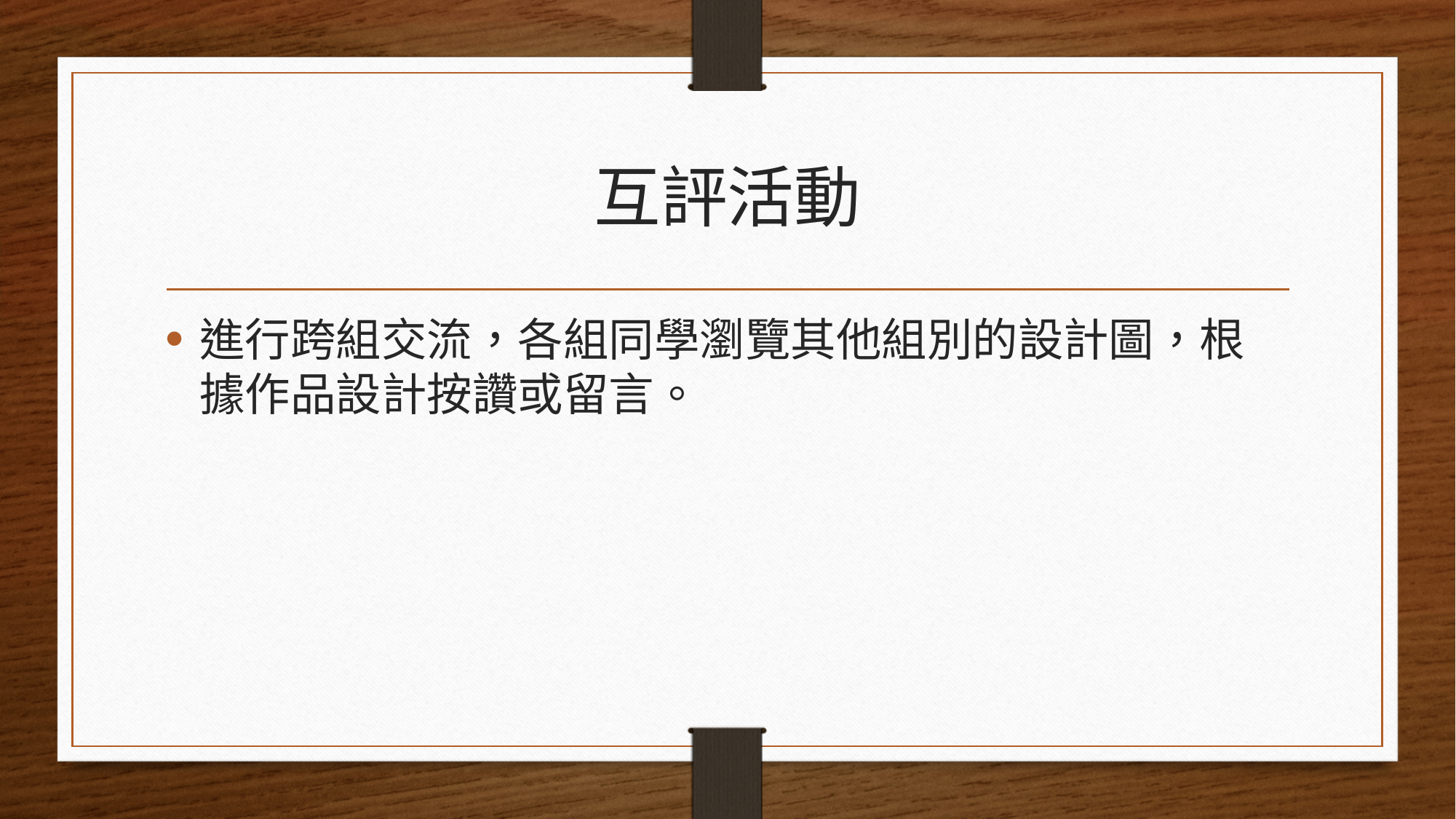

# 互評活動
進行跨組交流，各組同學瀏覽其他組別的設計圖，根據作品設計按讚或留言。